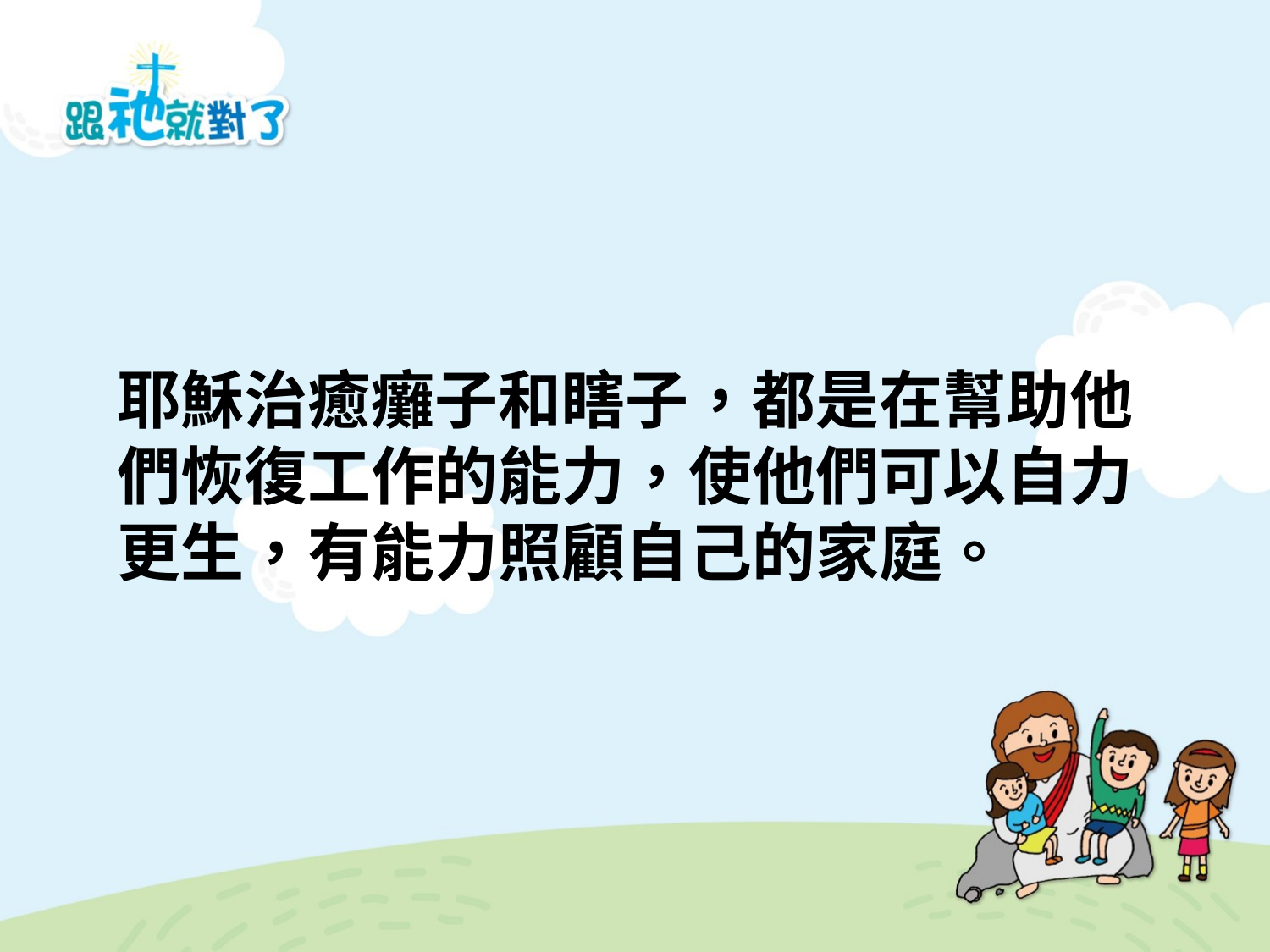

耶穌治癒癱子和瞎子，都是在幫助他們恢復工作的能力，使他們可以自力更生，有能力照顧自己的家庭。